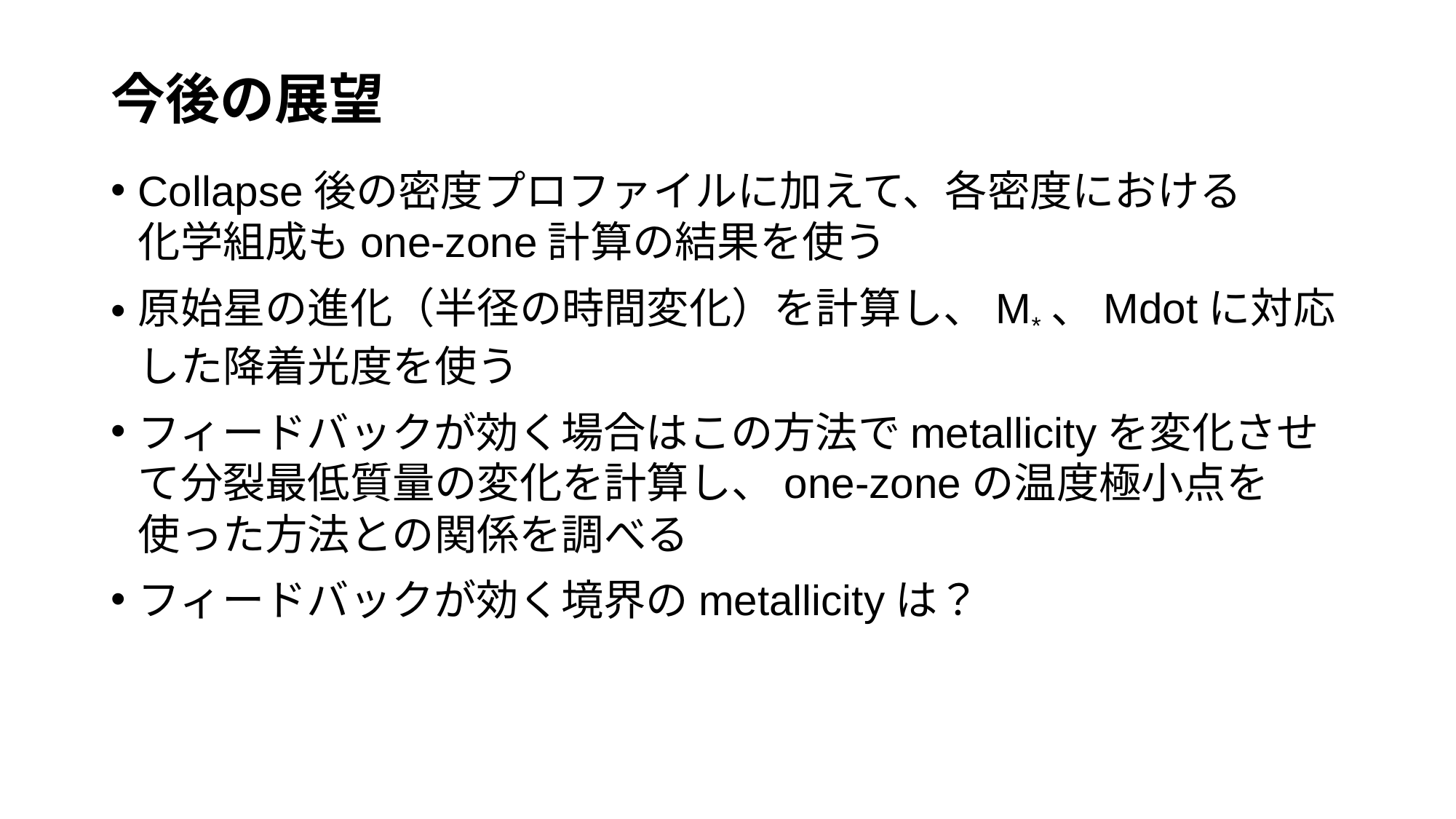

# 今後の展望
Collapse後の密度プロファイルに加えて、各密度における
化学組成もone-zone計算の結果を使う
原始星の進化（半径の時間変化）を計算し、M*、Mdotに対応した降着光度を使う
フィードバックが効く場合はこの方法でmetallicityを変化させて分裂最低質量の変化を計算し、one-zoneの温度極小点を使った方法との関係を調べる
フィードバックが効く境界のmetallicityは？